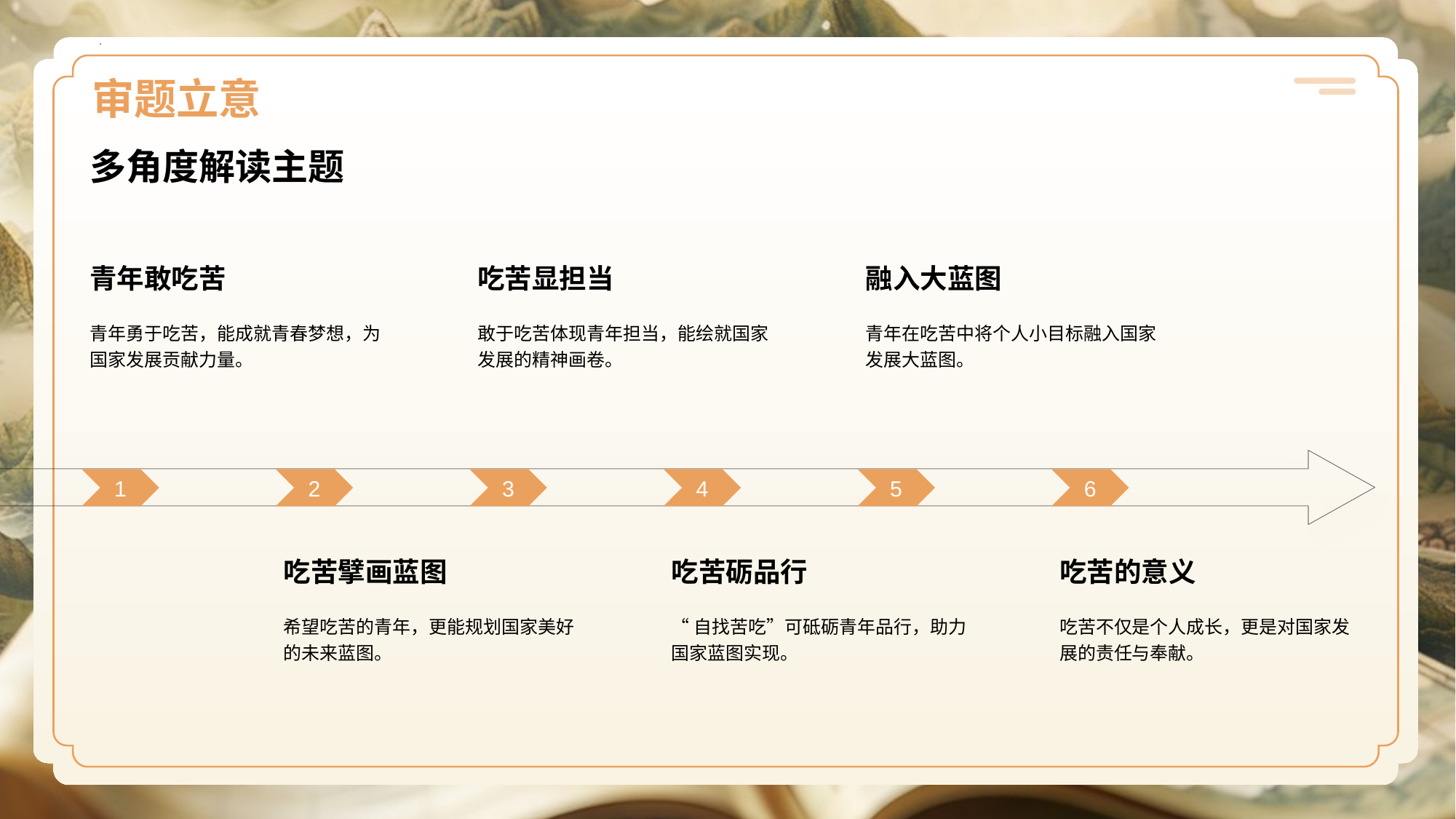

# 审题立意
多角度解读主题
青年敢吃苦
青年勇于吃苦，能成就青春梦想，为国家发展贡献力量。
1
吃苦显担当
敢于吃苦体现青年担当，能绘就国家发展的精神画卷。
3
融入大蓝图
青年在吃苦中将个人小目标融入国家发展大蓝图。
5

2
吃苦擘画蓝图
希望吃苦的青年，更能规划国家美好的未来蓝图。
4
吃苦砺品行
“自找苦吃”可砥砺青年品行，助力国家蓝图实现。
6
吃苦的意义
吃苦不仅是个人成长，更是对国家发展的责任与奉献。